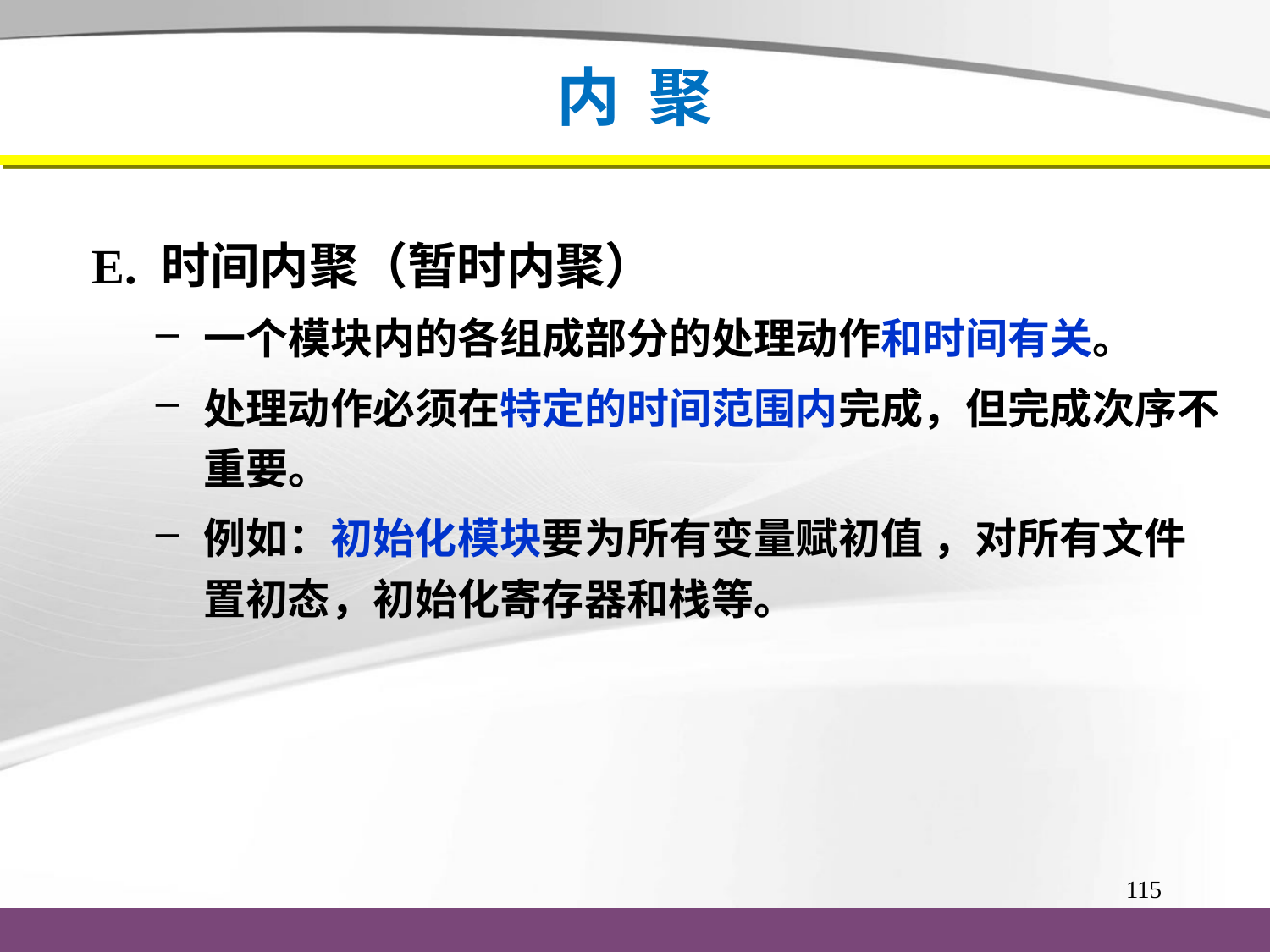

# 内  聚
E. 时间内聚（暂时内聚）
一个模块内的各组成部分的处理动作和时间有关。
处理动作必须在特定的时间范围内完成，但完成次序不重要。
例如：初始化模块要为所有变量赋初值 ，对所有文件置初态，初始化寄存器和栈等。
115